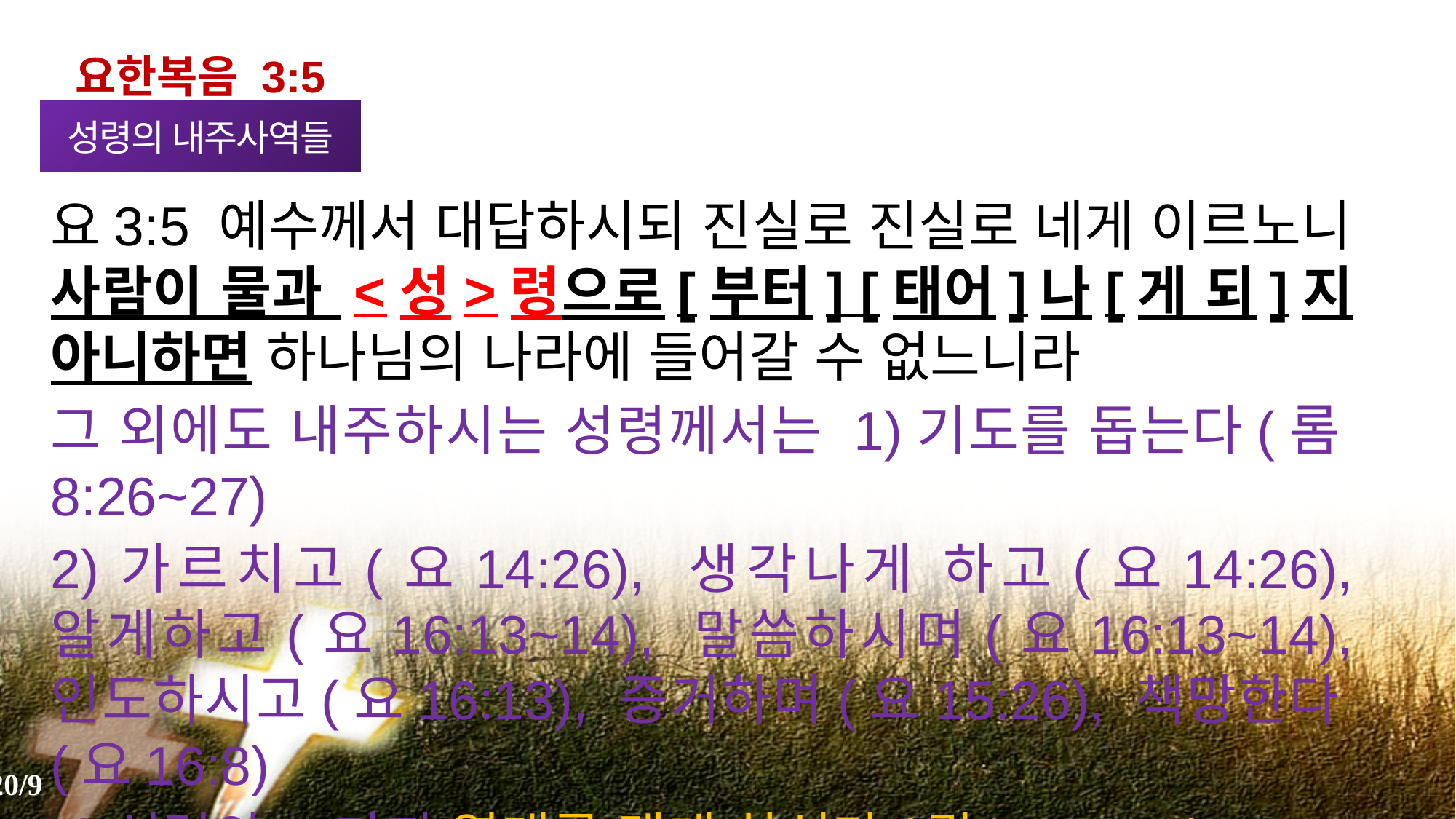

요한복음 3:5

성령의 내주사역들
요3:5 예수께서 대답하시되 진실로 진실로 네게 이르노니 사람이 물과 <성>령으로[부터] [태어]나[게 되]지 아니하면 하나님의 나라에 들어갈 수 없느니라
그 외에도 내주하시는 성령께서는 1)기도를 돕는다(롬8:26~27)
2)가르치고(요14:26), 생각나게 하고(요14:26), 알게하고(요16:13~14), 말씀하시며(요16:13~14), 인도하시고(요16:13), 증거하며(요15:26), 책망한다(요16:8)
3)성령의 9가지 열매를 맺게 하신다(갈5:22~24)